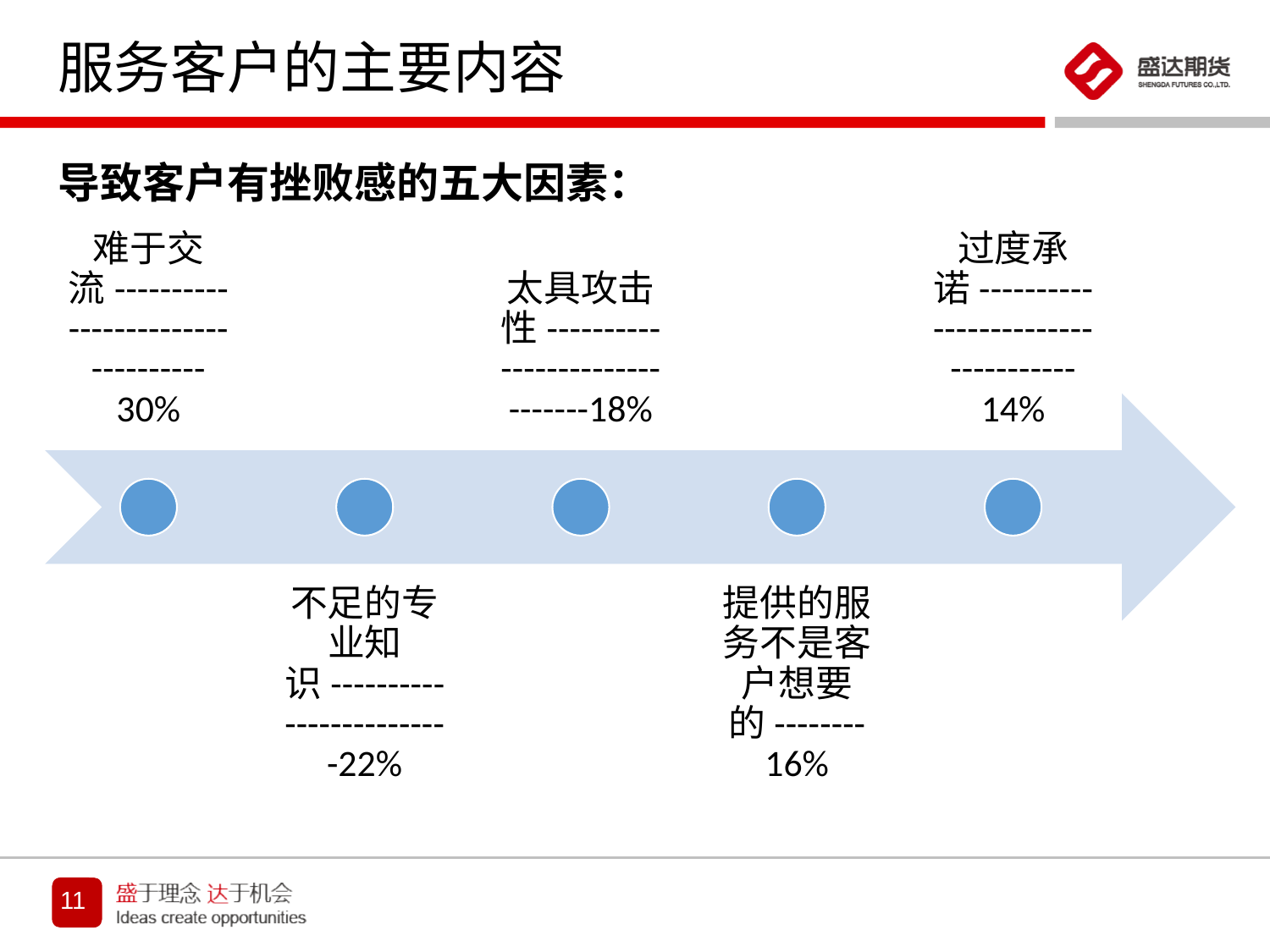

# 服务客户的主要内容
导致客户有挫败感的五大因素：
难于交流----------------------------------30%
不足的专业知识-------------------------22%
太具攻击性-------------------------------18%
提供的服务不是客户想要的--------16%
过度承诺-----------------------------------14%